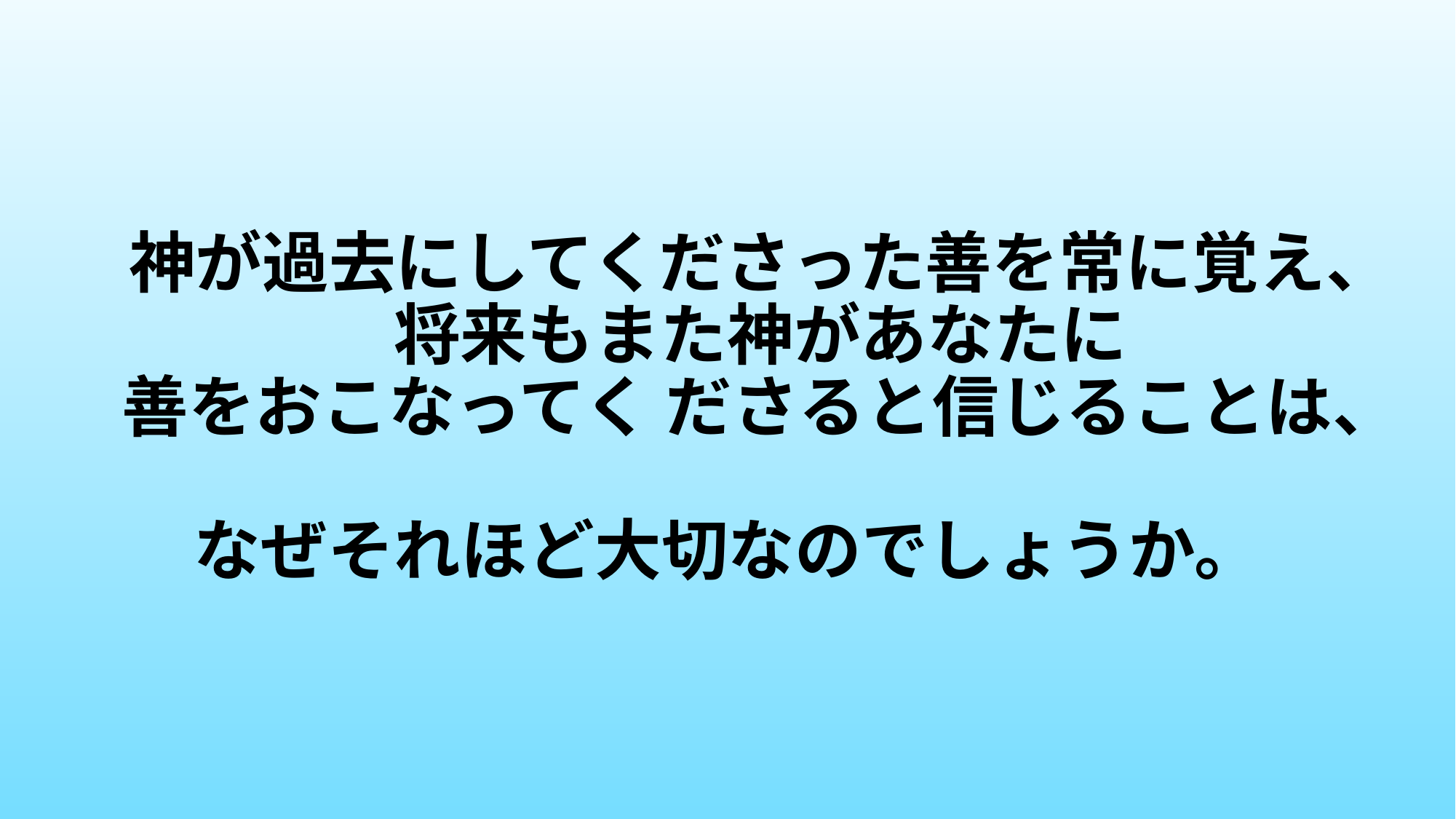

# 神が過去にしてくださった善を常に覚え、　将来もまた神があなたに 善をおこなってく ださると信じることは、 なぜそれほど大切なのでしょうか。